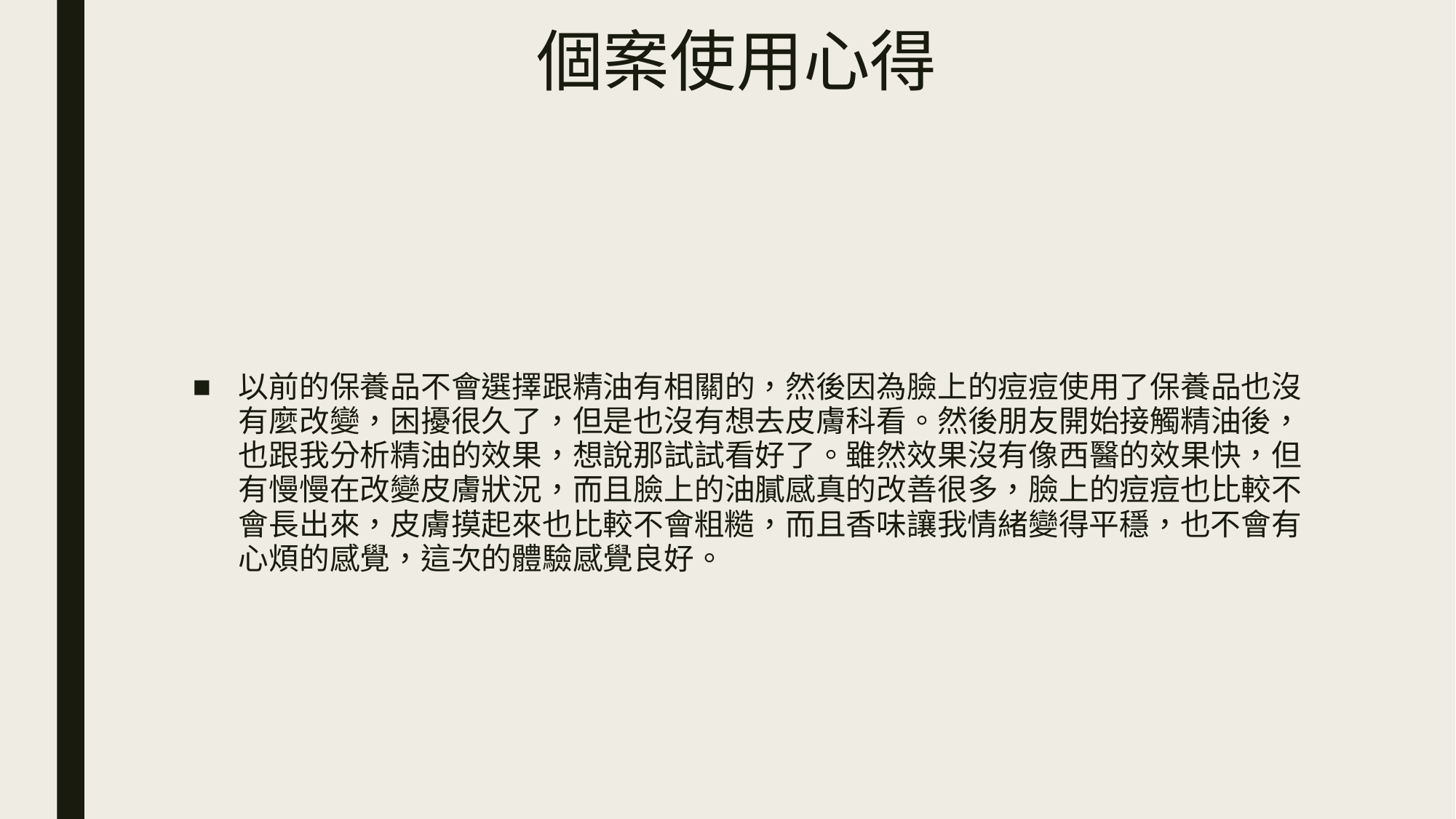

# 個案使用心得

以前的保養品不會選擇跟精油有相關的，然後因為臉上的痘痘使用了保養品也沒有麼改變，困擾很久了，但是也沒有想去皮膚科看。然後朋友開始接觸精油後，也跟我分析精油的效果，想說那試試看好了。雖然效果沒有像西醫的效果快，但有慢慢在改變皮膚狀況，而且臉上的油膩感真的改善很多，臉上的痘痘也比較不會長出來，皮膚摸起來也比較不會粗糙，而且香味讓我情緒變得平穩，也不會有心煩的感覺，這次的體驗感覺良好。